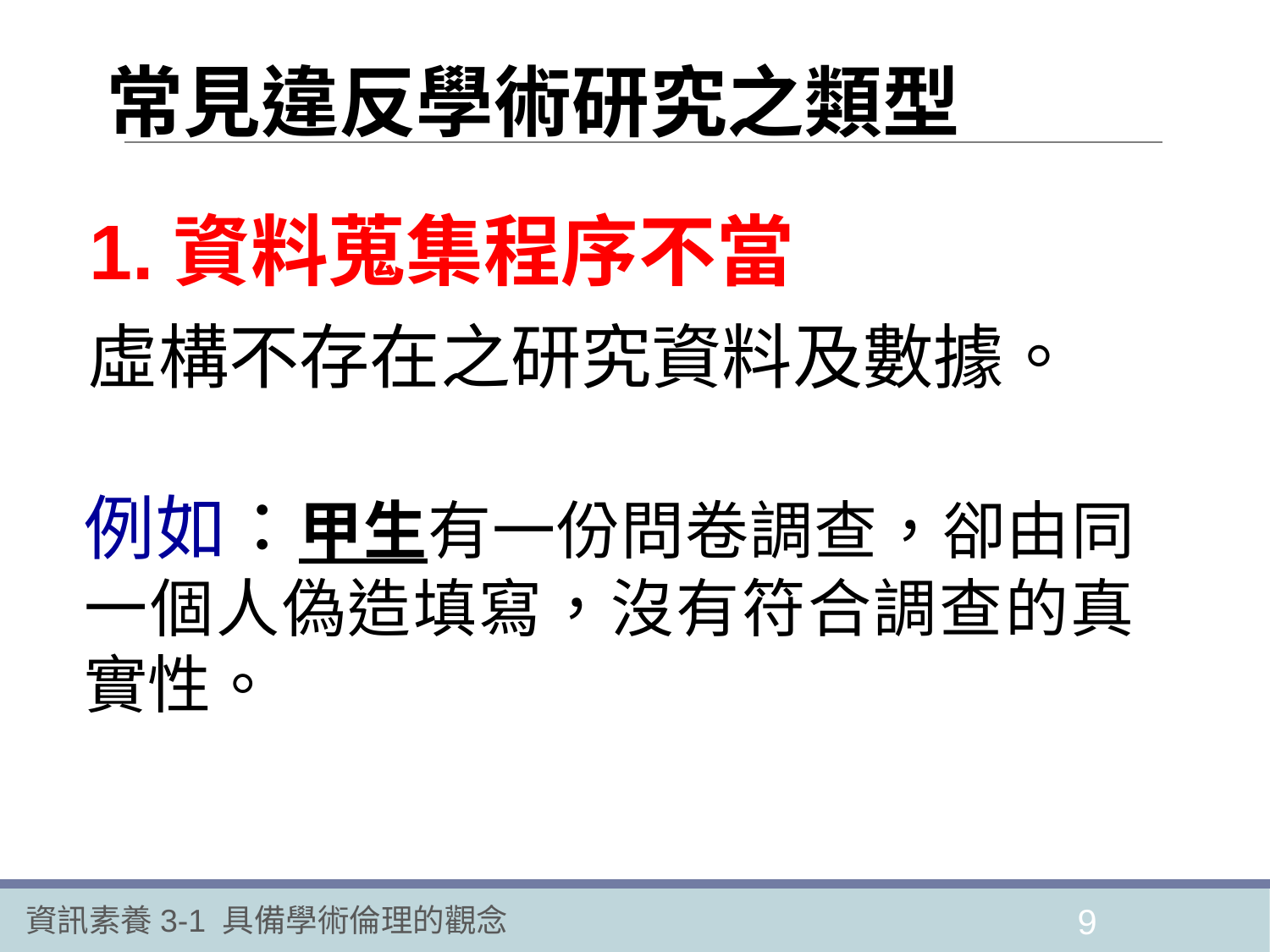

# 常見違反學術研究之類型
1.資料蒐集程序不當
虛構不存在之研究資料及數據。
例如：甲生有一份問卷調查，卻由同一個人偽造填寫，沒有符合調查的真實性。